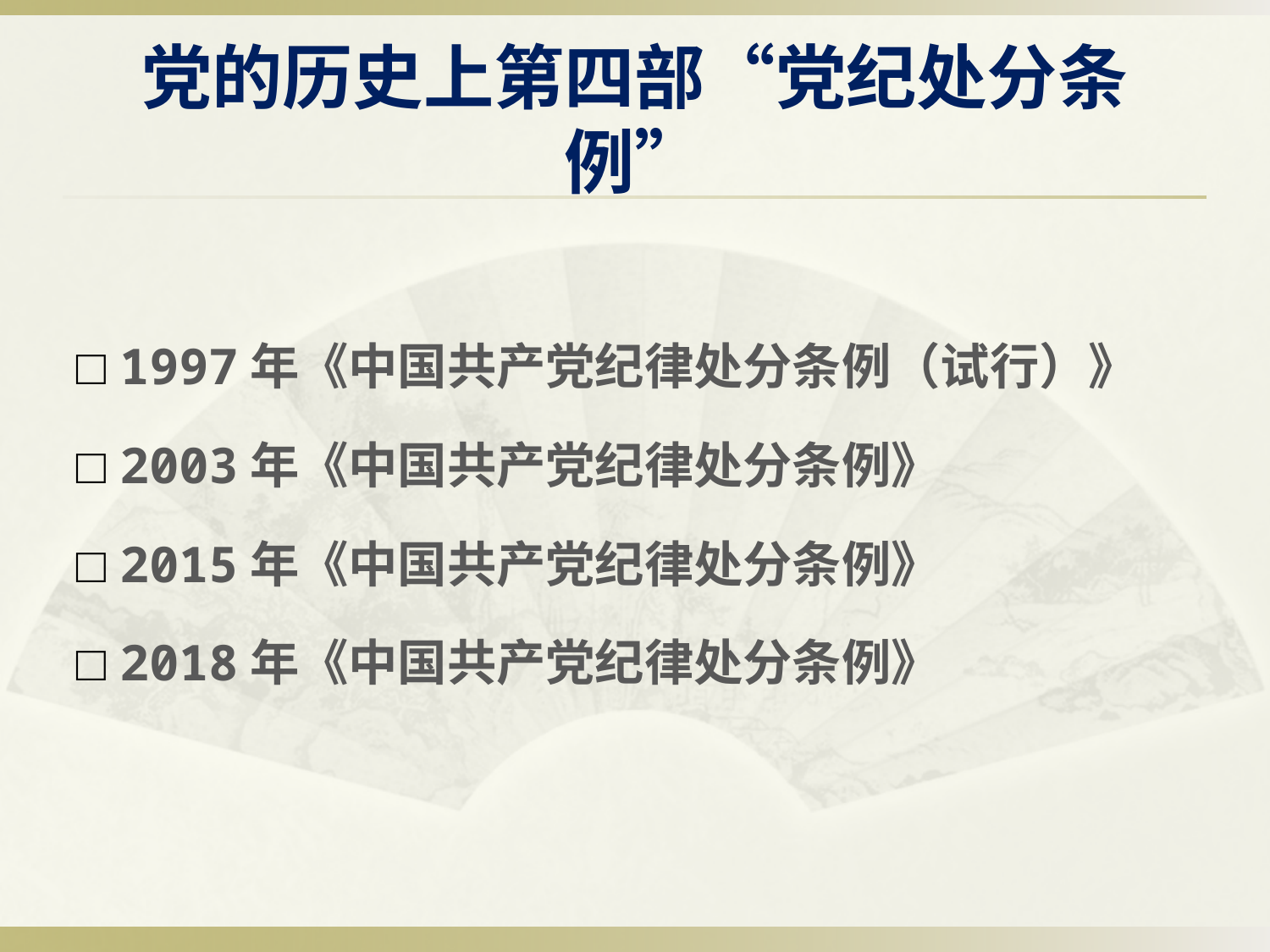

# 党的历史上第四部“党纪处分条例”

□ 1997年《中国共产党纪律处分条例（试行）》
□ 2003年《中国共产党纪律处分条例》
□ 2015年《中国共产党纪律处分条例》
□ 2018年《中国共产党纪律处分条例》